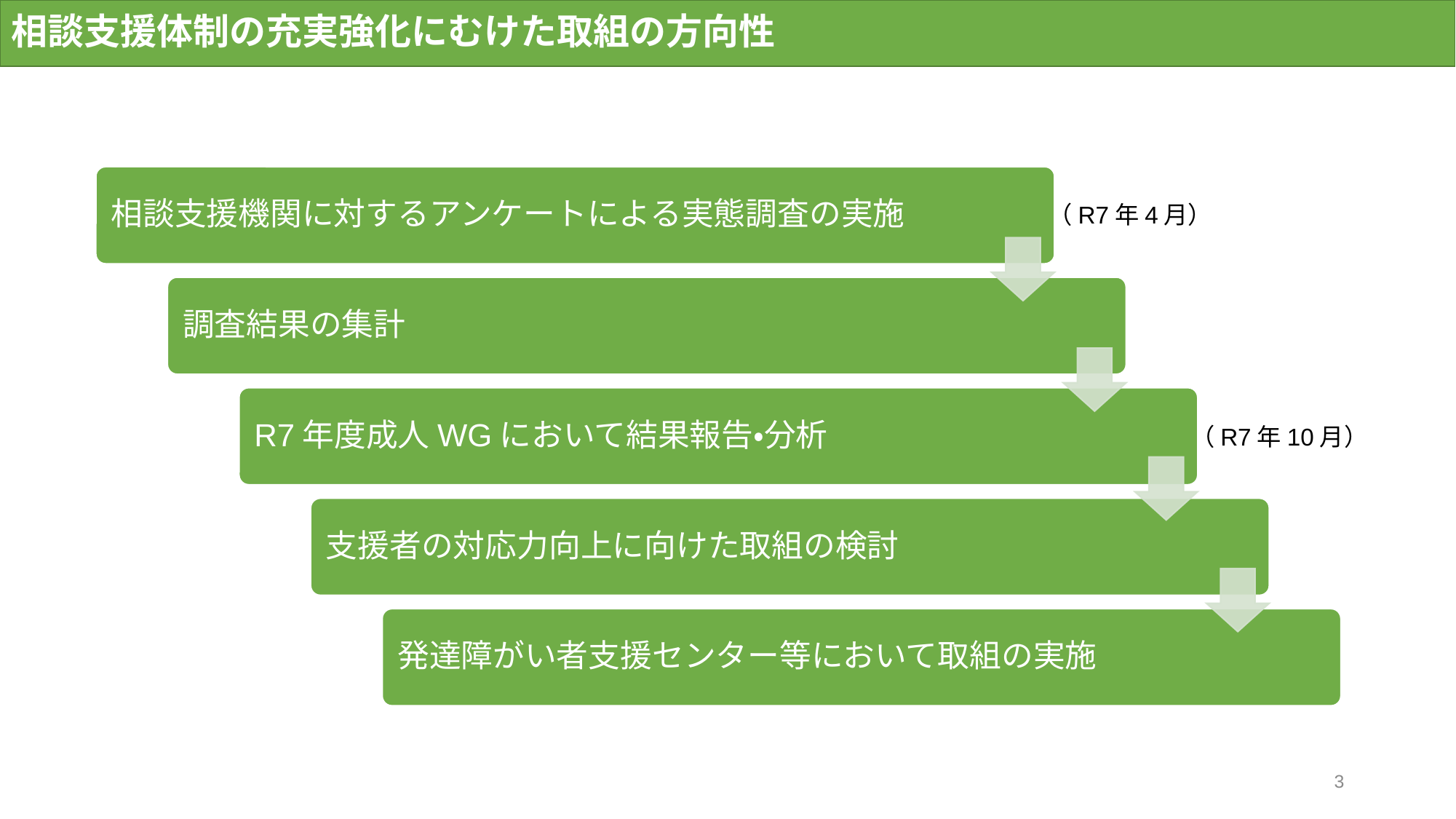

相談支援体制の充実強化にむけた取組の方向性
相談支援機関に対するアンケートによる実態調査の実施
調査結果の集計
R7年度成人WGにおいて結果報告・分析
支援者の対応力向上に向けた取組の検討
発達障がい者支援センター等において取組の実施

（R7年4月）
（R7年10月）
3